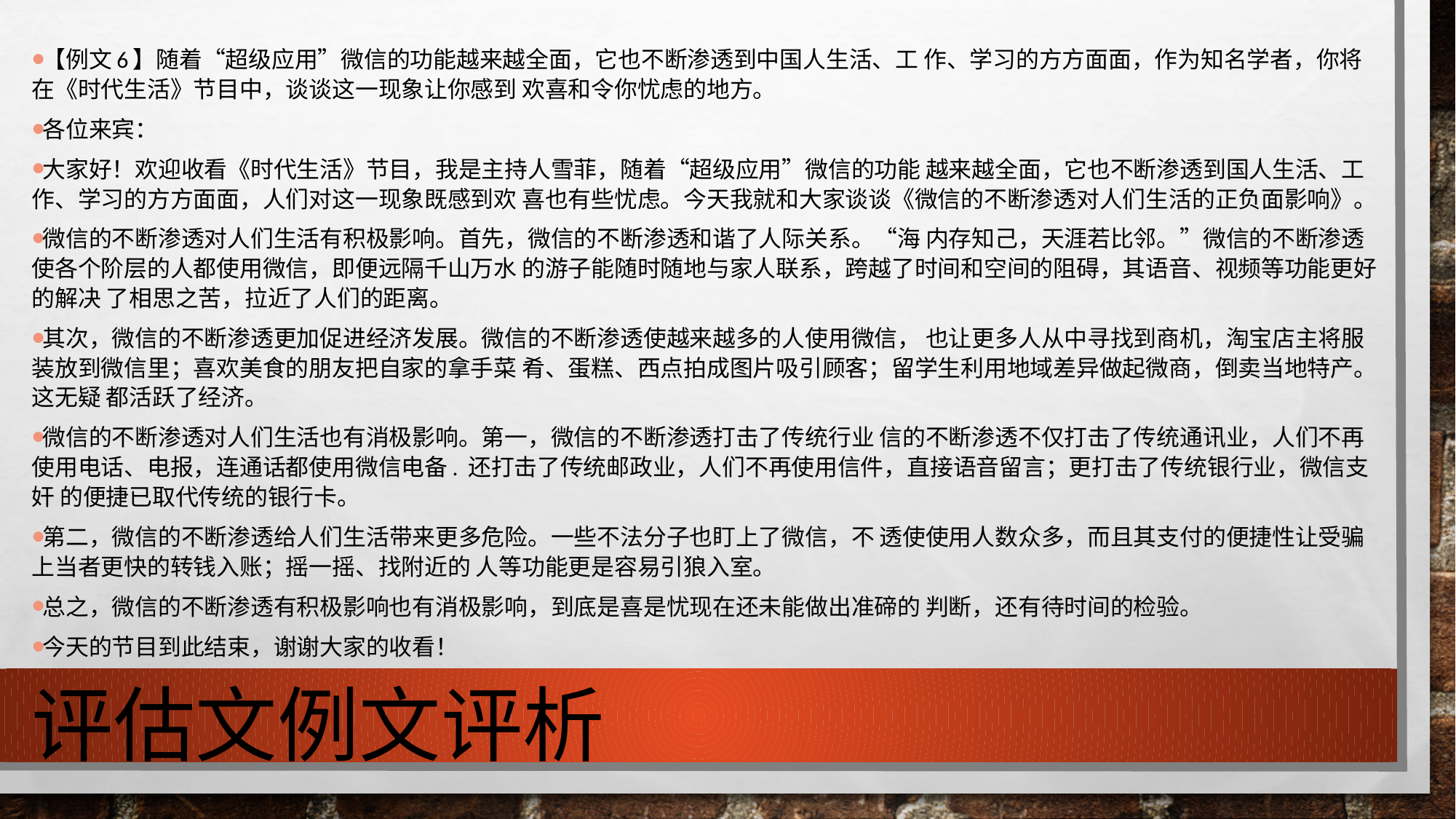

【例文6】随着“超级应用”微信的功能越来越全面，它也不断渗透到中国人生活、工 作、学习的方方面面，作为知名学者，你将在《时代生活》节目中，谈谈这一现象让你感到 欢喜和令你忧虑的地方。
各位来宾：
大家好！欢迎收看《时代生活》节目，我是主持人雪菲，随着“超级应用”微信的功能 越来越全面，它也不断渗透到国人生活、工作、学习的方方面面，人们对这一现象既感到欢 喜也有些忧虑。今天我就和大家谈谈《微信的不断渗透对人们生活的正负面影响》。
微信的不断渗透对人们生活有积极影响。首先，微信的不断渗透和谐了人际关系。“海 内存知己，天涯若比邻。”微信的不断渗透使各个阶层的人都使用微信，即便远隔千山万水 的游子能随时随地与家人联系，跨越了时间和空间的阻碍，其语音、视频等功能更好的解决 了相思之苦，拉近了人们的距离。
其次，微信的不断渗透更加促进经济发展。微信的不断渗透使越来越多的人使用微信， 也让更多人从中寻找到商机，淘宝店主将服装放到微信里；喜欢美食的朋友把自家的拿手菜 肴、蛋糕、西点拍成图片吸引顾客；留学生利用地域差异做起微商，倒卖当地特产。这无疑 都活跃了经济。
微信的不断渗透对人们生活也有消极影响。第一，微信的不断渗透打击了传统行业 信的不断渗透不仅打击了传统通讯业，人们不再使用电话、电报，连通话都使用微信电备. 还打击了传统邮政业，人们不再使用信件，直接语音留言；更打击了传统银行业，微信支奸 的便捷已取代传统的银行卡。
第二，微信的不断渗透给人们生活带来更多危险。一些不法分子也盯上了微信，不 透使使用人数众多，而且其支付的便捷性让受骗上当者更快的转钱入账；摇一摇、找附近的 人等功能更是容易引狼入室。
总之，微信的不断渗透有积极影响也有消极影响，到底是喜是忧现在还未能做出准碲的 判断，还有待时间的检验。
今天的节目到此结束，谢谢大家的收看！
# 评估文例文评析